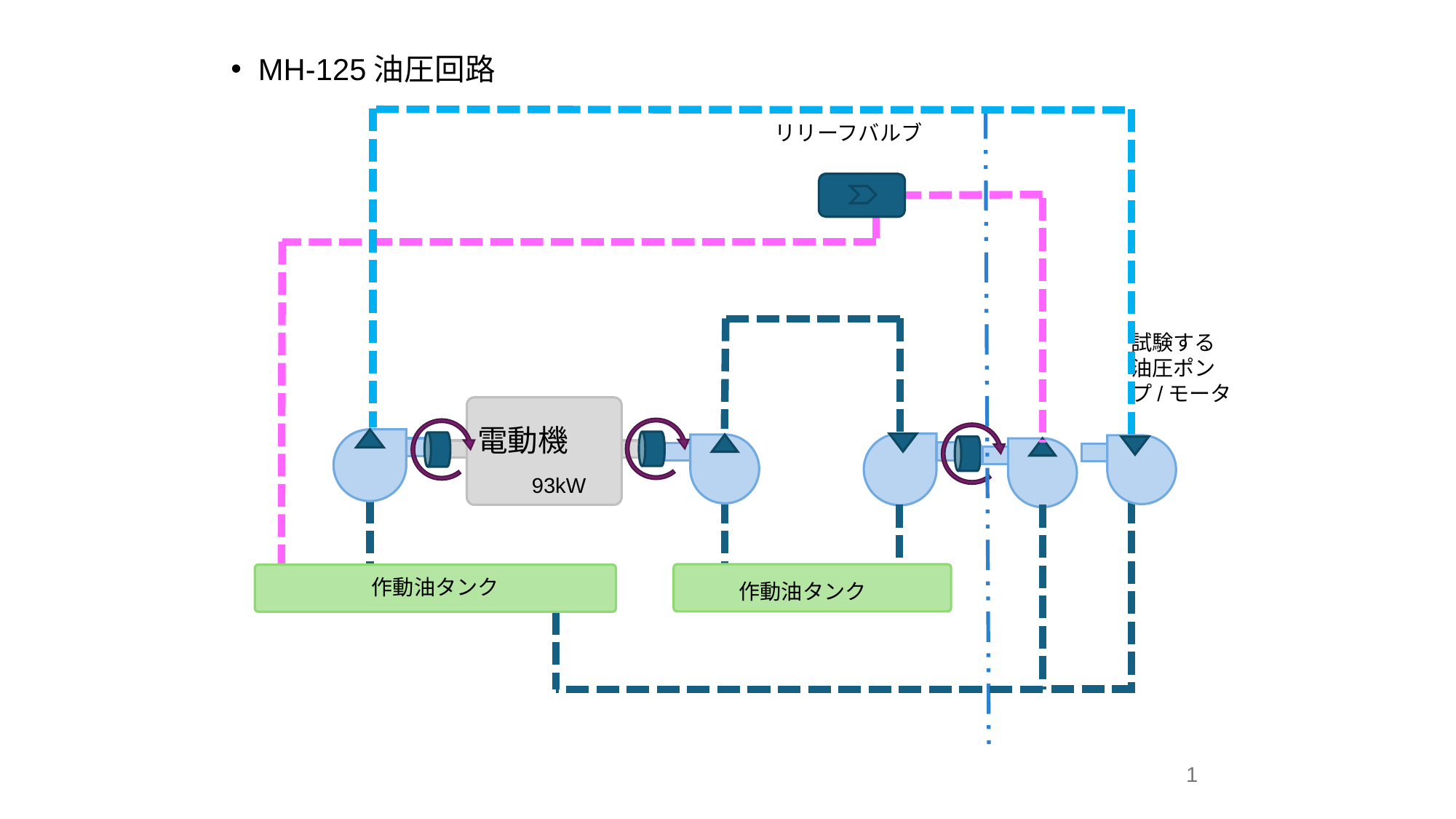

MH-125油圧回路
リリーフバルブ

試験する
油圧ポンプ/モータ

電動機

93kW

作動油タンク

作動油タンク
1